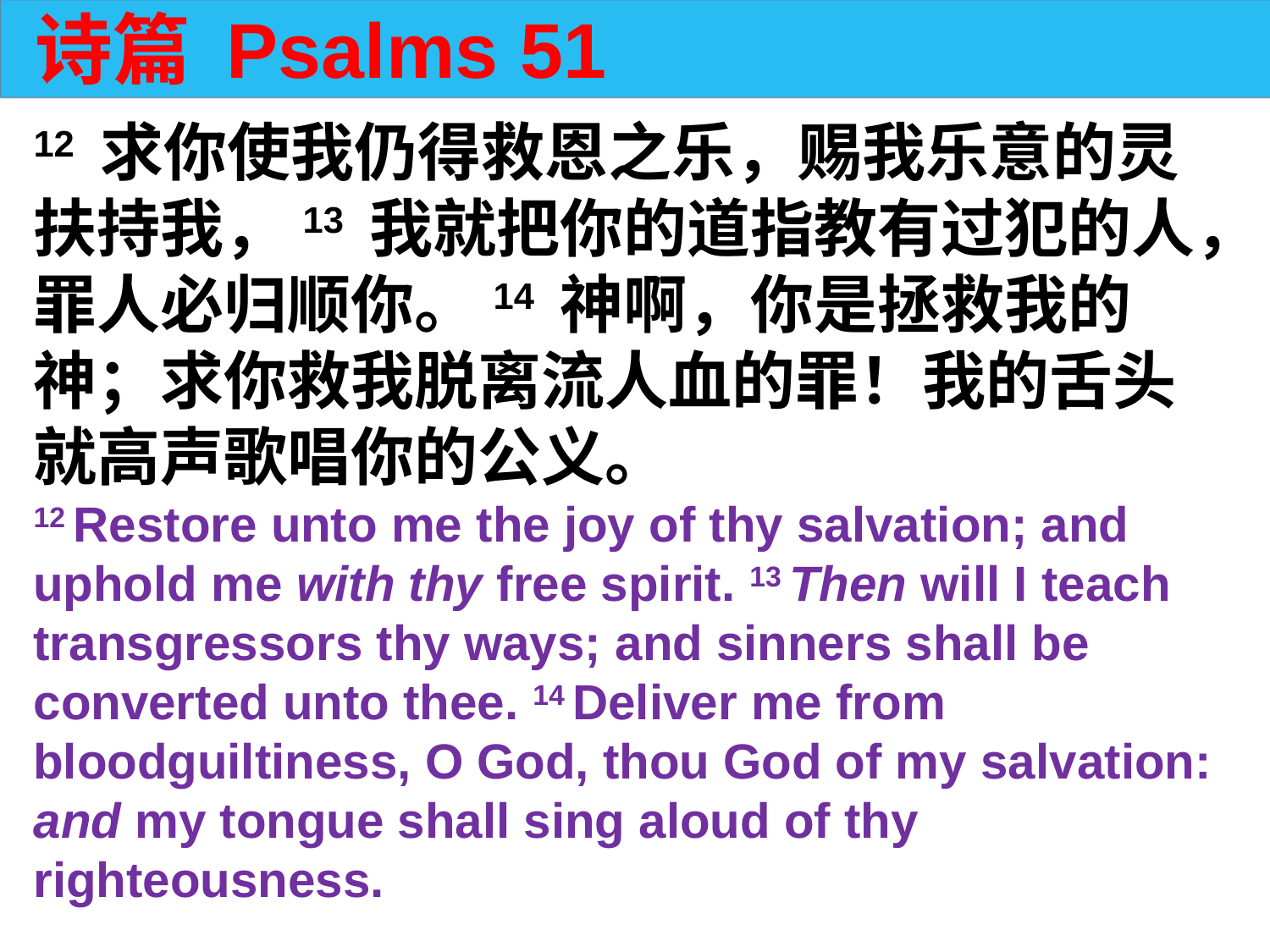

诗篇 Psalms 51
12 求你使我仍得救恩之乐，赐我乐意的灵扶持我，13 我就把你的道指教有过犯的人，罪人必归顺你。14 神啊，你是拯救我的　神；求你救我脱离流人血的罪！我的舌头就高声歌唱你的公义。
12 Restore unto me the joy of thy salvation; and uphold me with thy free spirit. 13 Then will I teach transgressors thy ways; and sinners shall be converted unto thee. 14 Deliver me from bloodguiltiness, O God, thou God of my salvation: and my tongue shall sing aloud of thy righteousness.